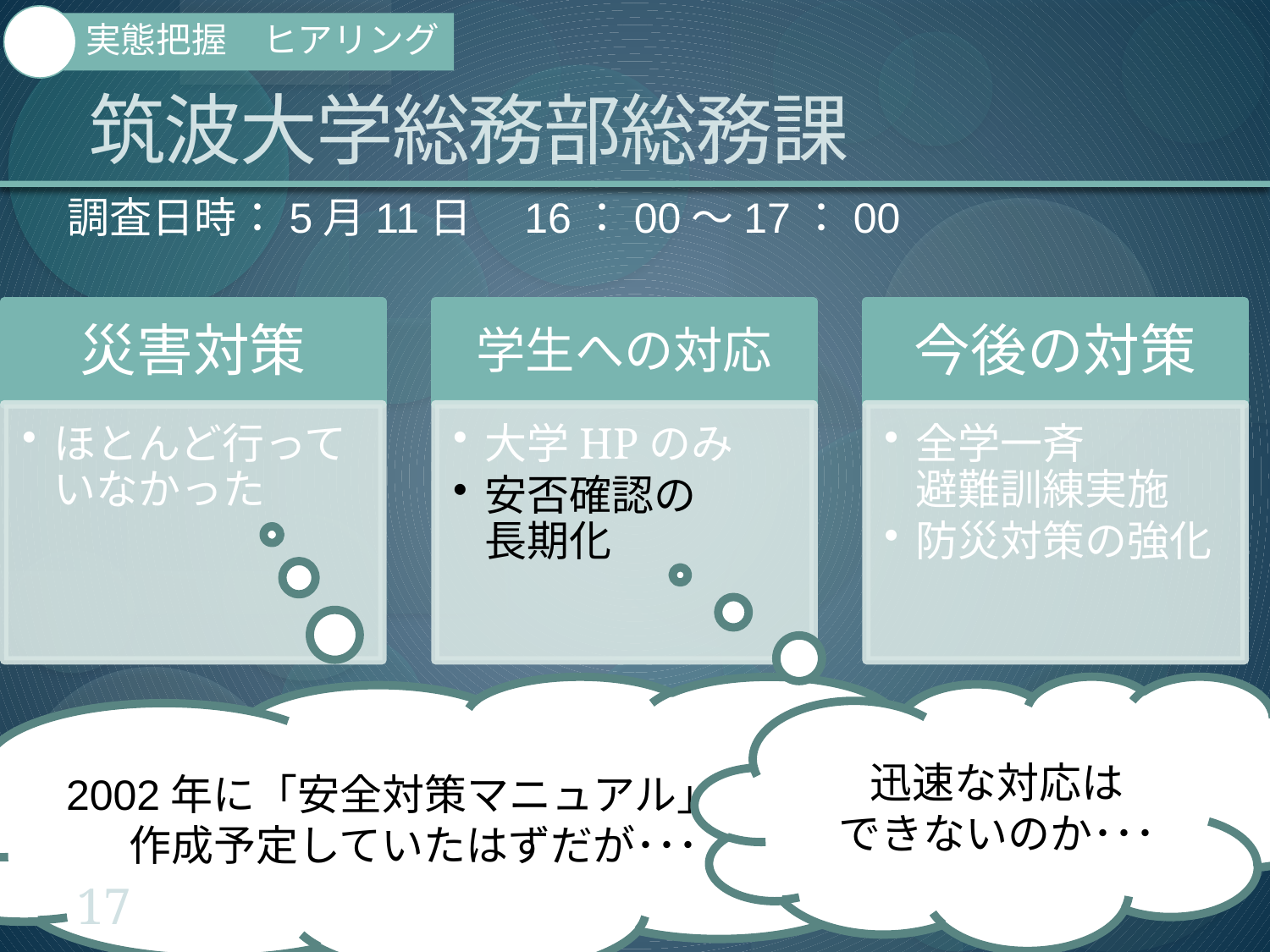

実態把握　ヒアリング
# 筑波大学総務部総務課
調査日時：5月11日　16：00～17：00

災害対策
ほとんど行っていなかった

学生への対応
大学HPのみ
安否確認の
長期化
今後の対策
全学一斉
避難訓練実施
防災対策の強化
2002年に「安全対策マニュアル」を作成予定していたはずだが･･･
迅速な対応は
できないのか･･･
17